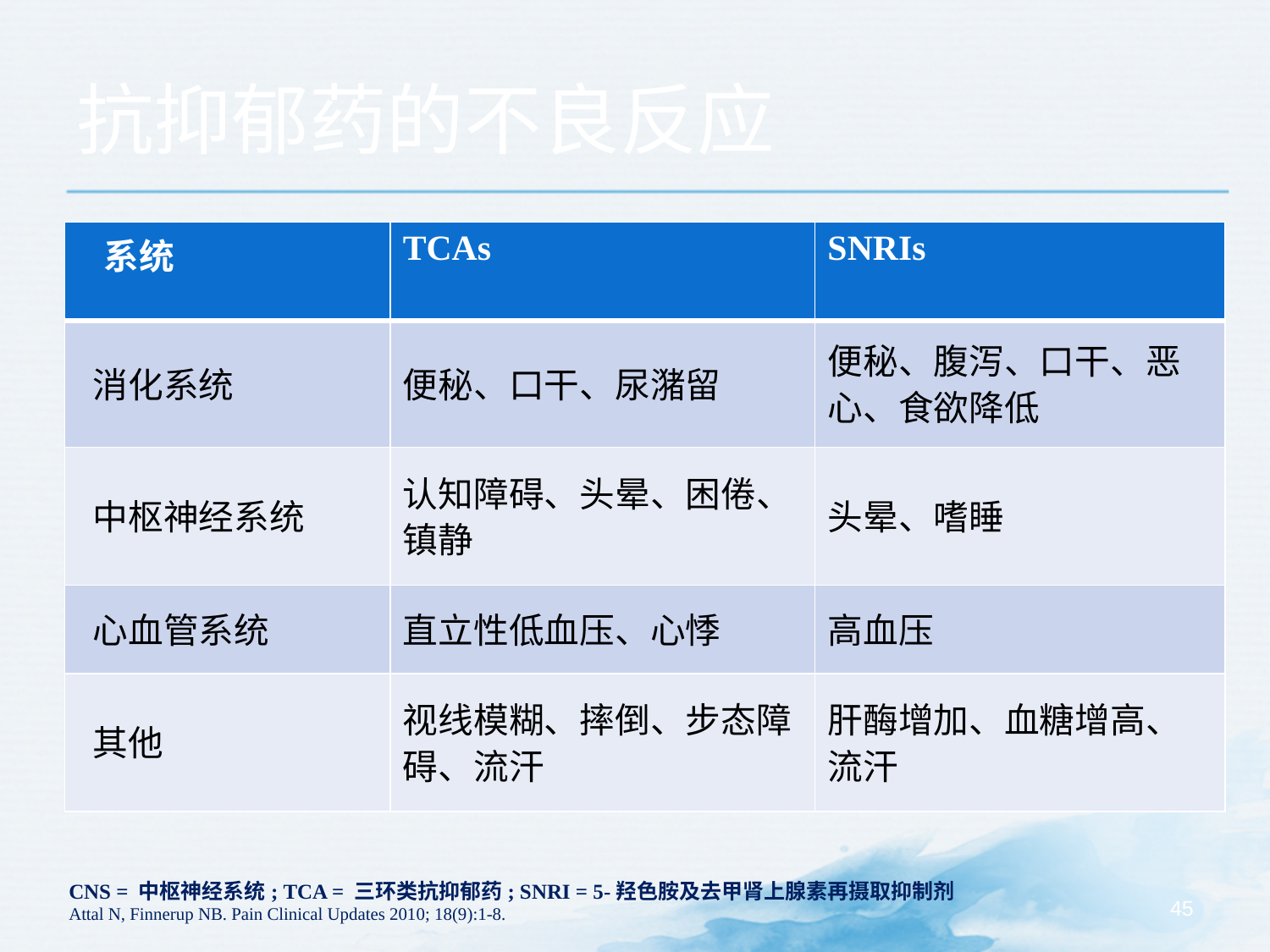

抗抑郁药的不良反应
| 系统 | TCAs | SNRIs |
| --- | --- | --- |
| 消化系统 | 便秘、口干、尿潴留 | 便秘、腹泻、口干、恶心、食欲降低 |
| 中枢神经系统 | 认知障碍、头晕、困倦、镇静 | 头晕、嗜睡 |
| 心血管系统 | 直立性低血压、心悸 | 高血压 |
| 其他 | 视线模糊、摔倒、步态障碍、流汗 | 肝酶增加、血糖增高、流汗 |
CNS = 中枢神经系统; TCA = 三环类抗抑郁药; SNRI = 5-羟色胺及去甲肾上腺素再摄取抑制剂
Attal N, Finnerup NB. Pain Clinical Updates 2010; 18(9):1-8.
45